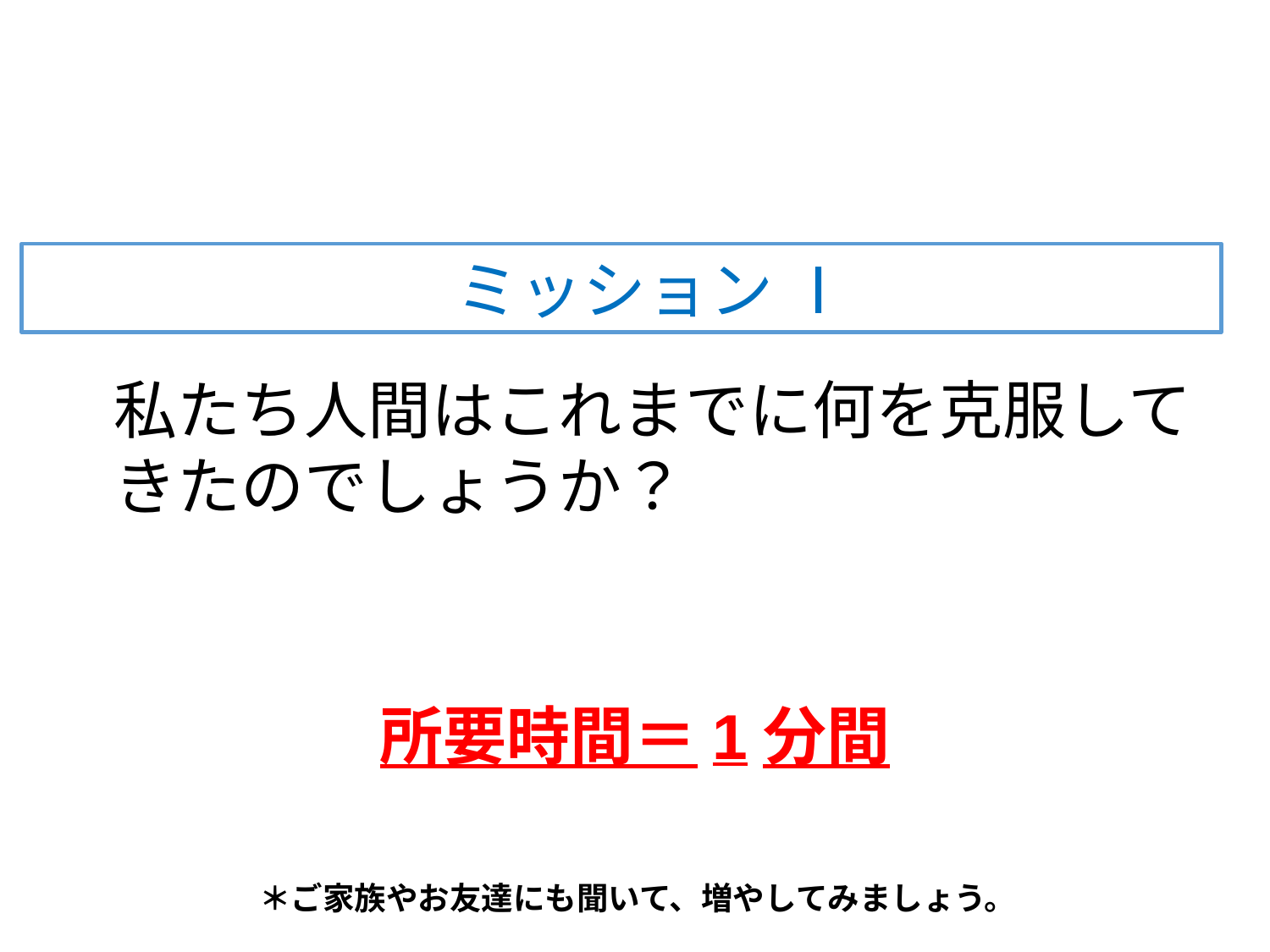

ミッション Ⅰ
　私たち人間はこれまでに何を克服して
　きたのでしょうか？
所要時間＝1分間
＊ご家族やお友達にも聞いて、増やしてみましょう。